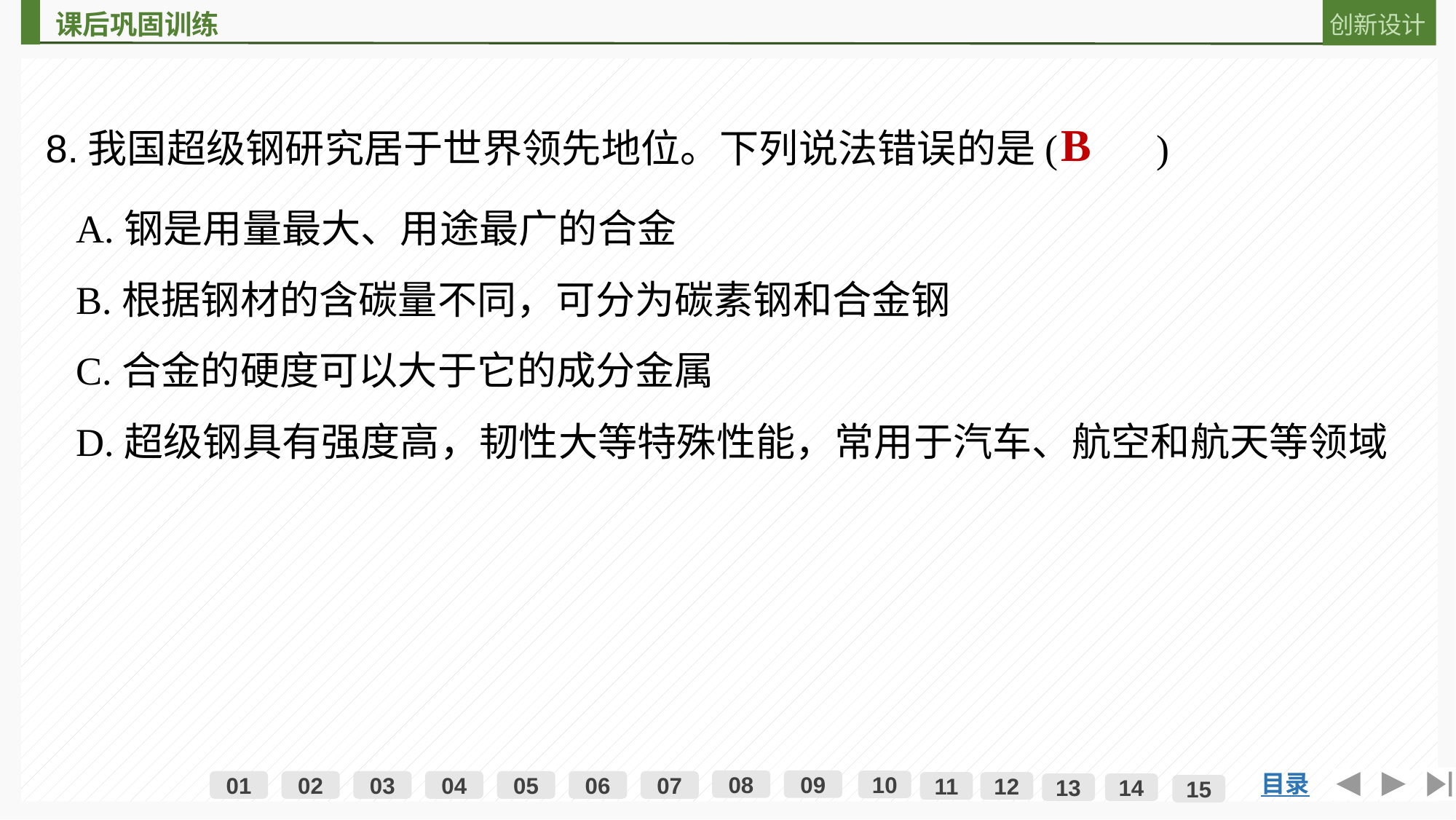

8.我国超级钢研究居于世界领先地位。下列说法错误的是(　　)
B
A.钢是用量最大、用途最广的合金
B.根据钢材的含碳量不同，可分为碳素钢和合金钢
C.合金的硬度可以大于它的成分金属
D.超级钢具有强度高，韧性大等特殊性能，常用于汽车、航空和航天等领域